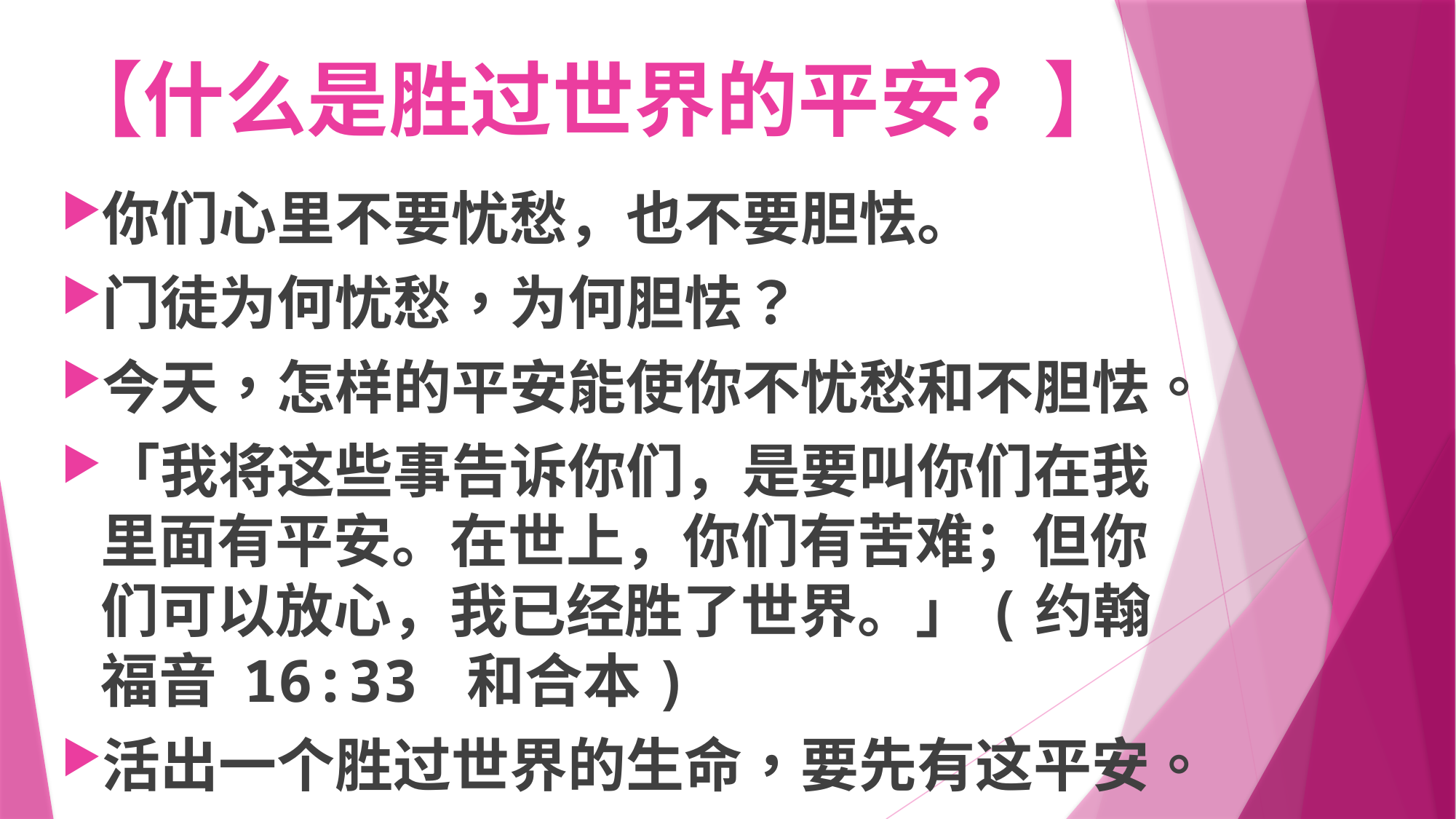

# 【什么是胜过世界的平安？】
你们心里不要忧愁，也不要胆怯。
门徒为何忧愁，为何胆怯？
今天，怎样的平安能使你不忧愁和不胆怯。
「我将这些事告诉你们，是要叫你们在我里面有平安。在世上，你们有苦难；但你们可以放心，我已经胜了世界。」(约翰福音 16:33 和合本)
活出一个胜过世界的生命，要先有这平安。